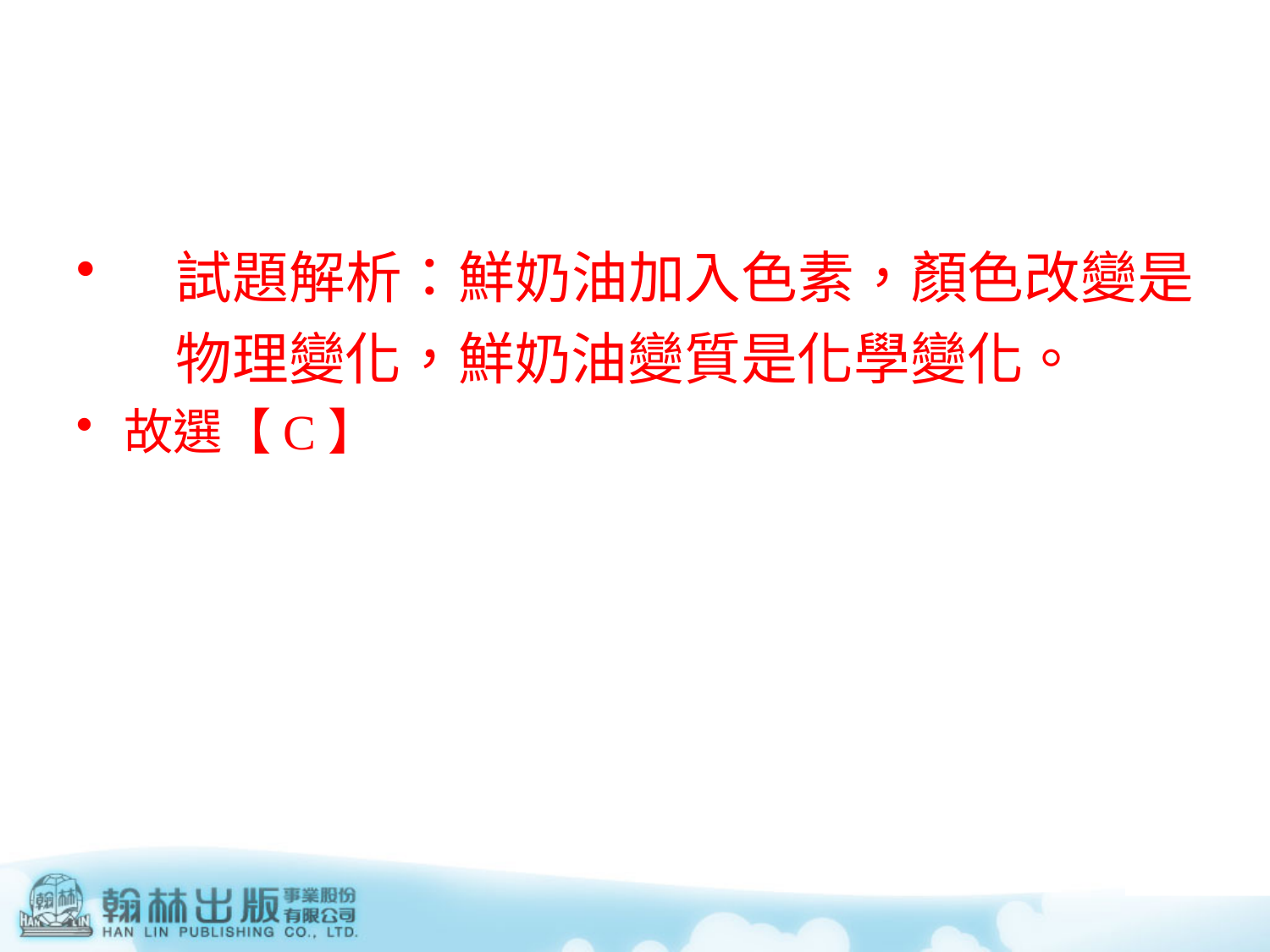

試題解析：鮮奶油加入色素，顏色改變是物理變化，鮮奶油變質是化學變化。
故選【C】